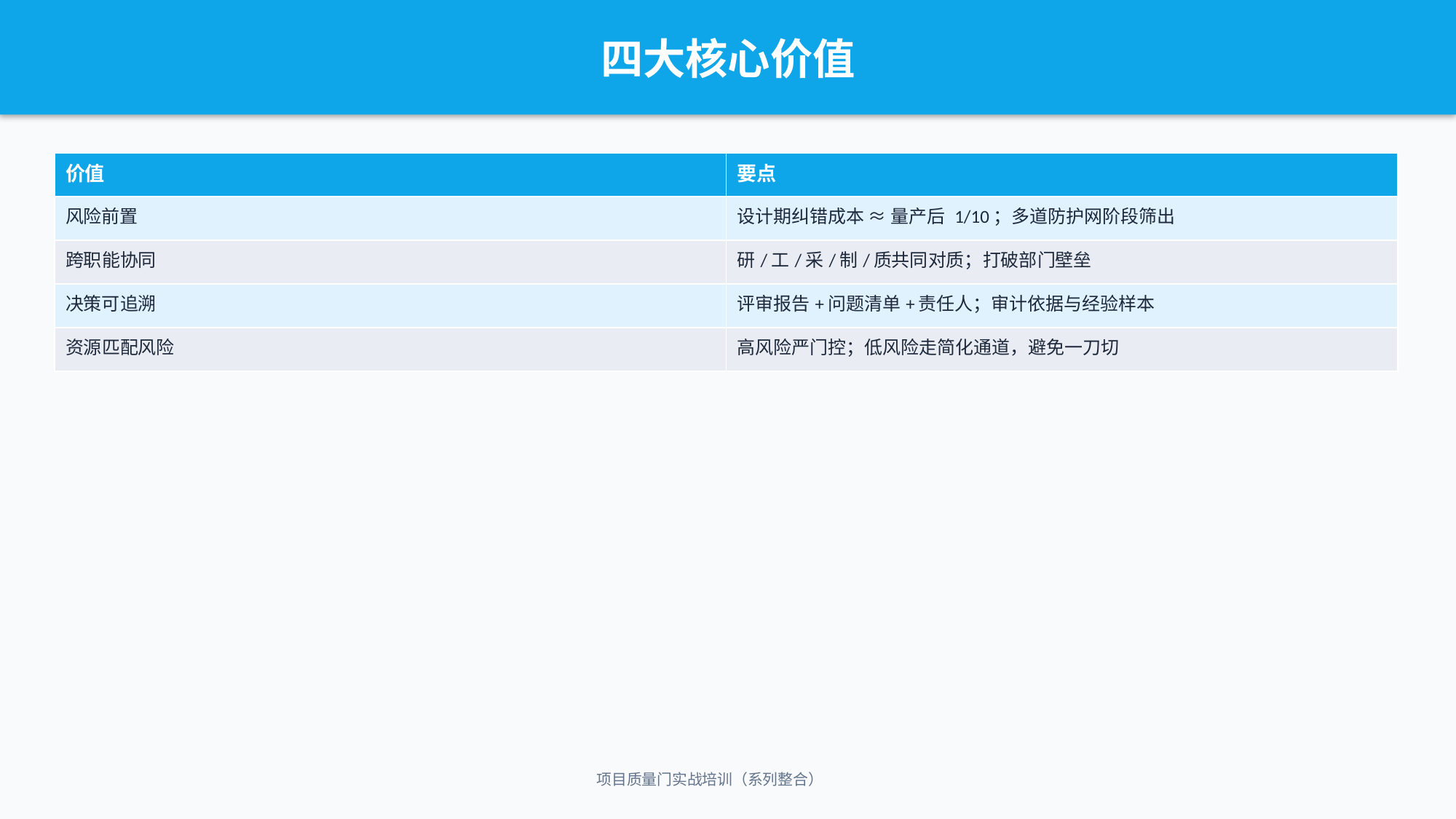

四大核心价值
| 价值 | 要点 |
| --- | --- |
| 风险前置 | 设计期纠错成本 ≈ 量产后 1/10；多道防护网阶段筛出 |
| 跨职能协同 | 研/工/采/制/质共同对质；打破部门壁垒 |
| 决策可追溯 | 评审报告+问题清单+责任人；审计依据与经验样本 |
| 资源匹配风险 | 高风险严门控；低风险走简化通道，避免一刀切 |
项目质量门实战培训（系列整合）